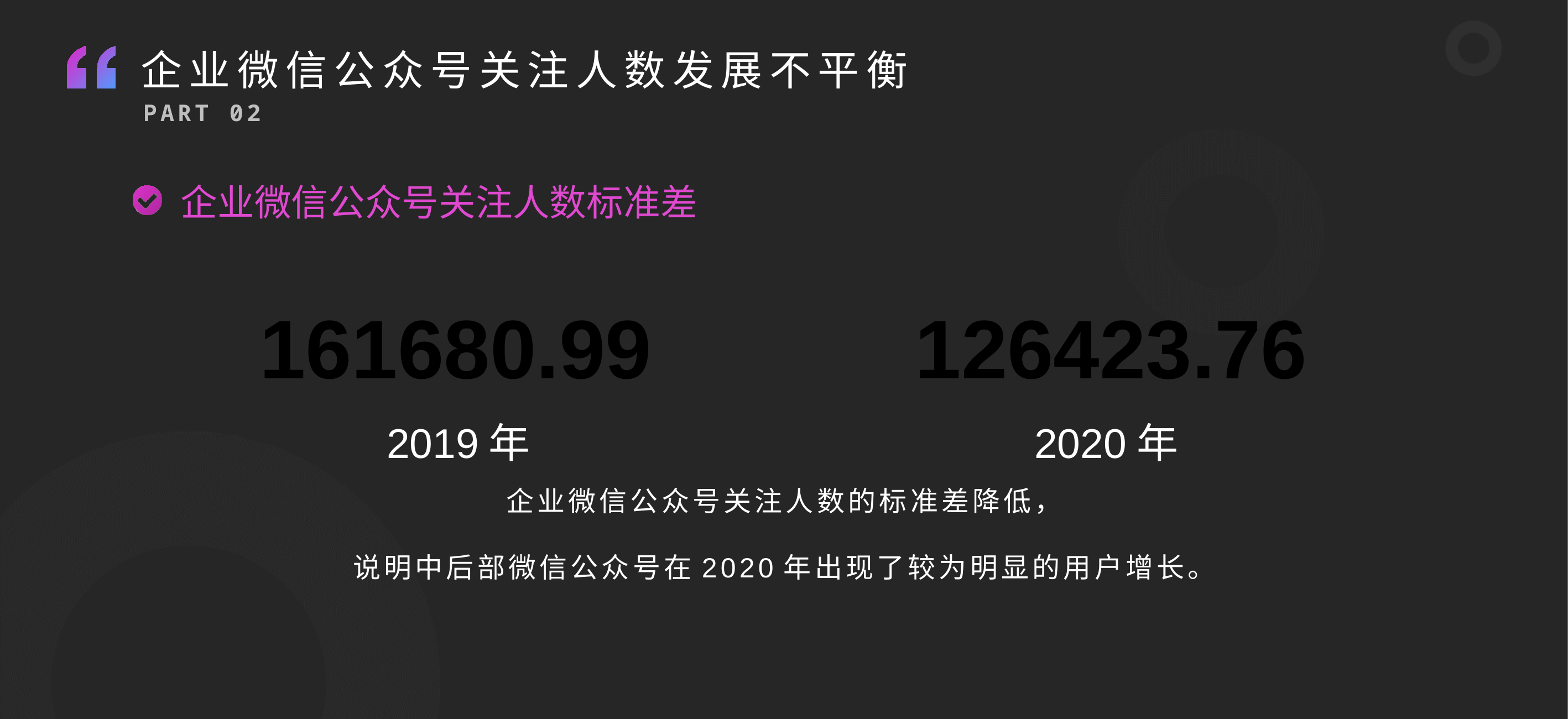

企业微信公众号关注人数发展不平衡

# PART 02
企业微信公众号关注人数标准差

161680.99
126423.76
2019年
2020年
企业微信公众号关注人数的标准差降低，
说明中后部微信公众号在2020年出现了较为明显的用户增长。